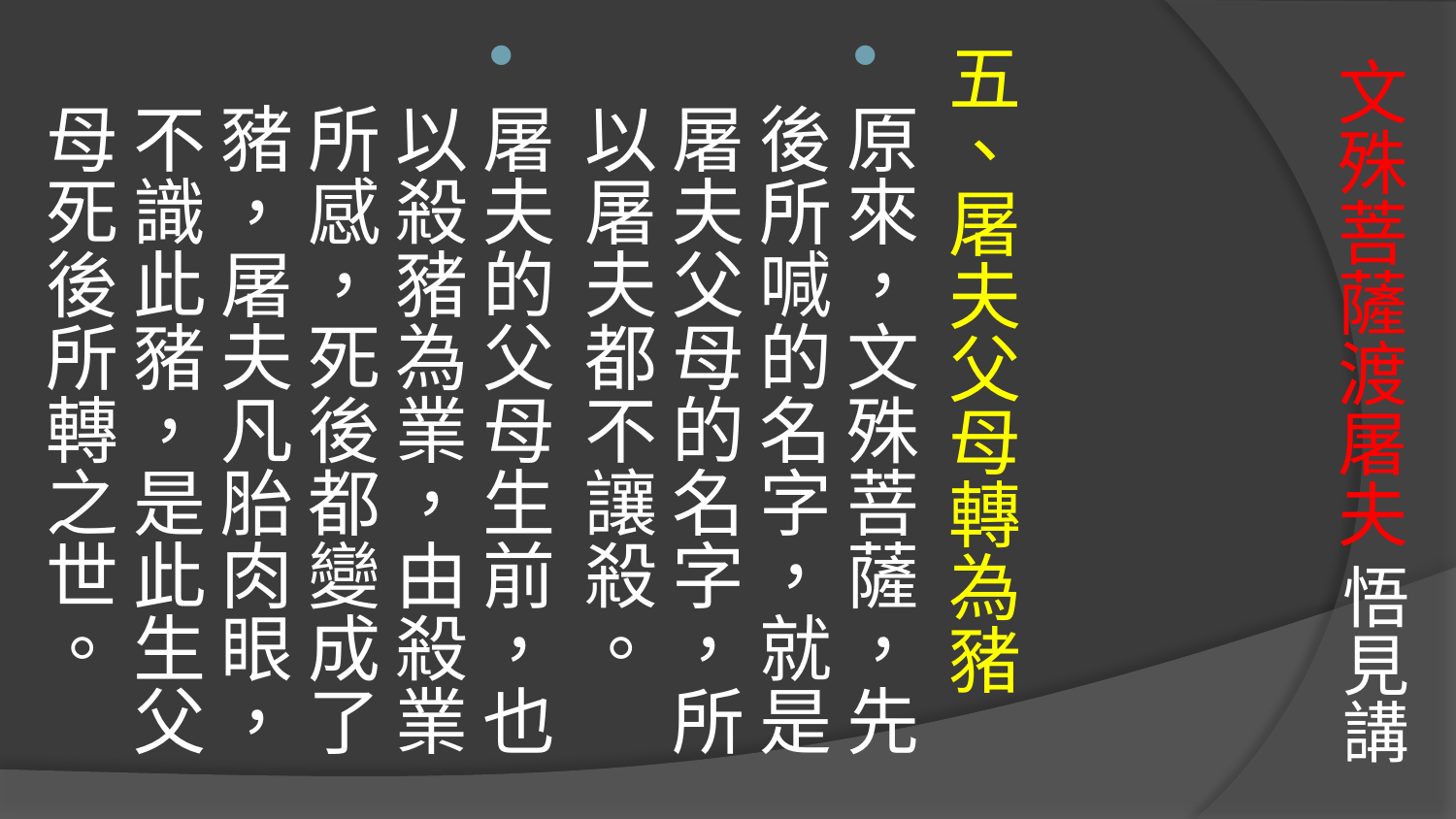

五、屠夫父母轉為豬
原來，文殊菩薩，先後所喊的名字，就是屠夫父母的名字，所以屠夫都不讓殺。
屠夫的父母生前，也以殺豬為業，由殺業所感，死後都變成了豬，屠夫凡胎肉眼，不識此豬，是此生父母死後所轉之世。
# 文殊菩薩渡屠夫 悟見講